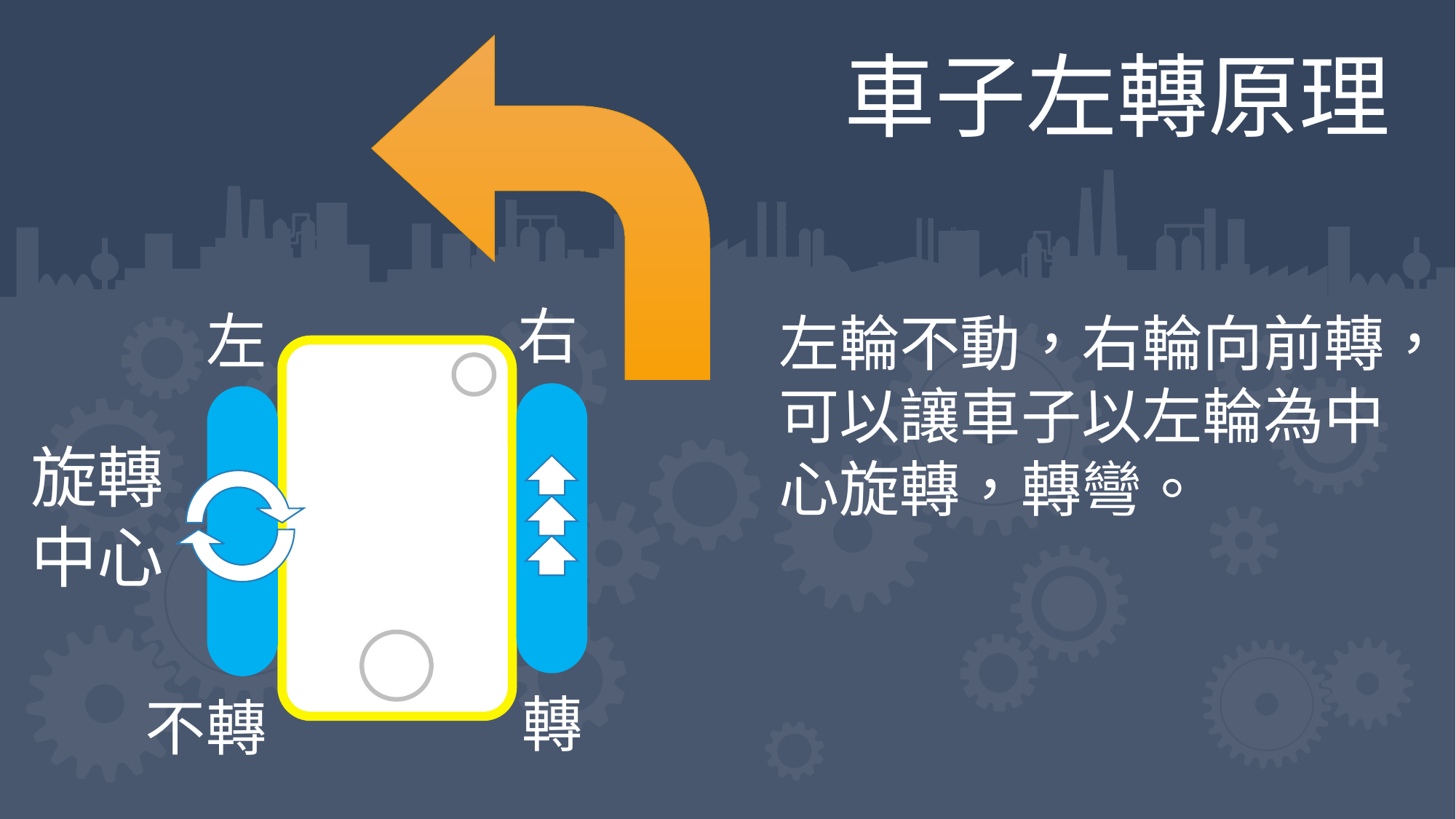

車子左轉原理

右
左

旋轉
中心

轉
不轉
左輪不動，右輪向前轉，可以讓車子以左輪為中心旋轉，轉彎。